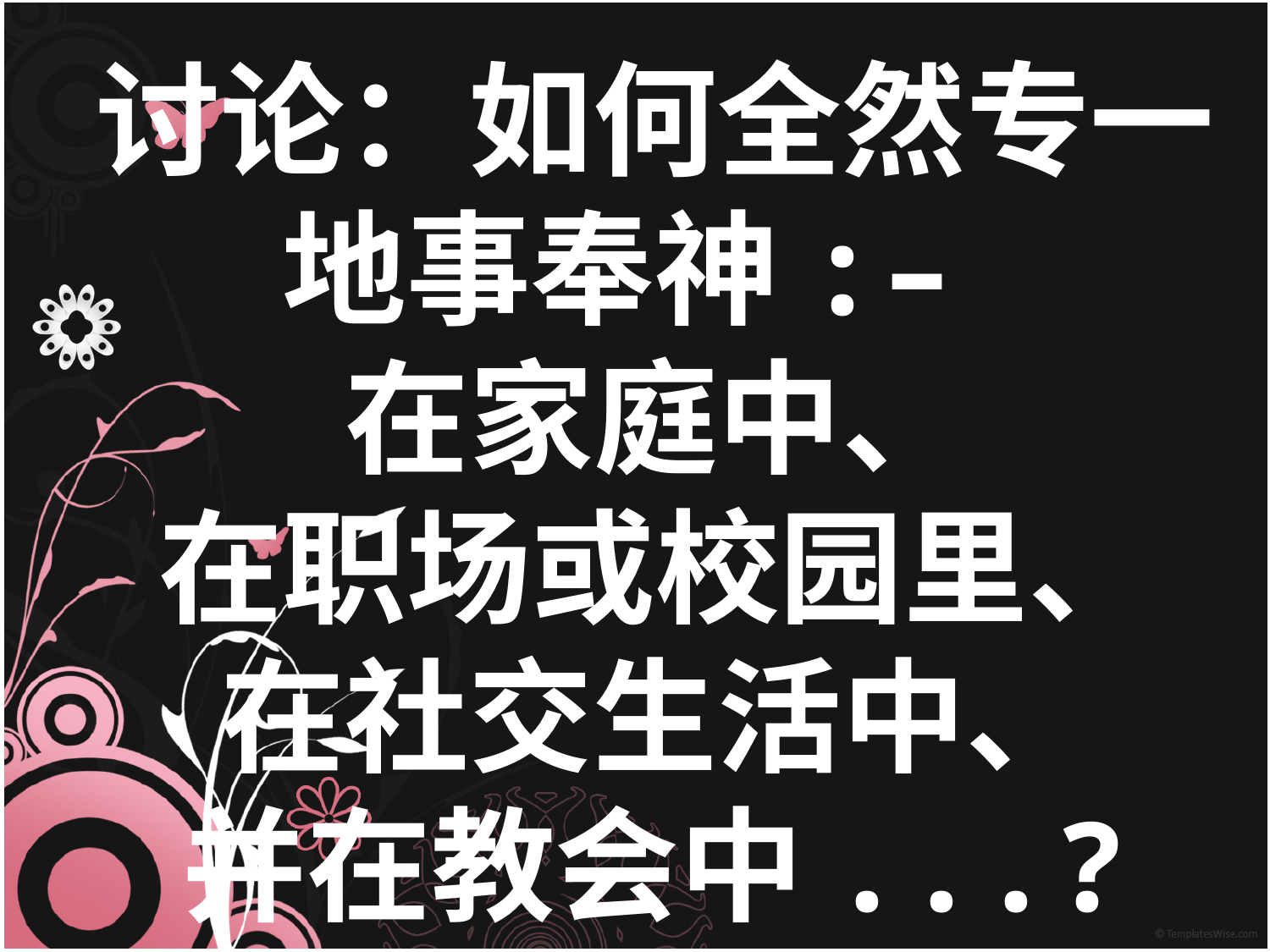

讨论：如何全然专一地事奉神:–
在家庭中、
在职场或校园里、
在社交生活中、
并在教会中...?